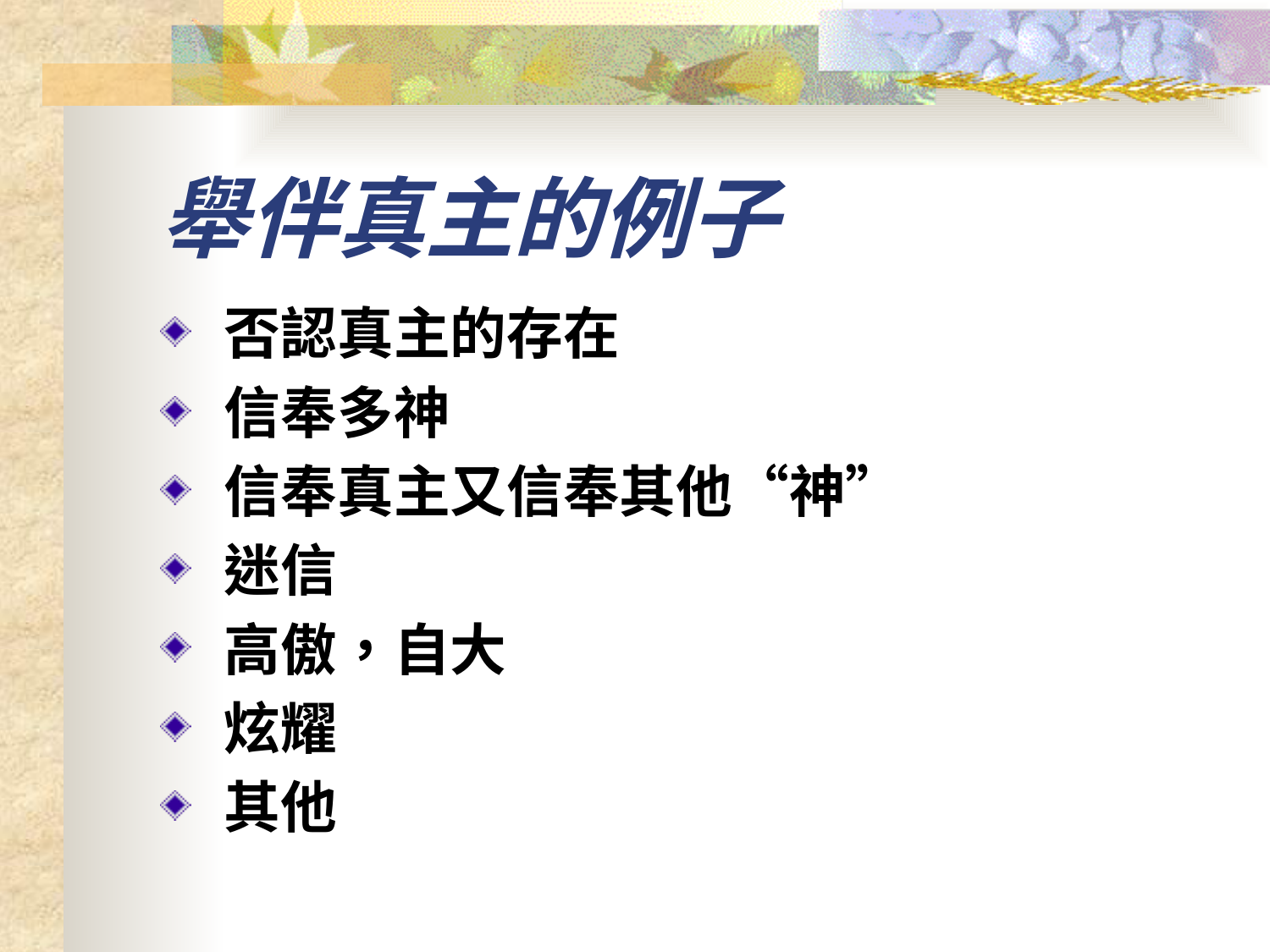

# 舉伴真主的例子
否認真主的存在
信奉多神
信奉真主又信奉其他“神”
迷信
高傲，自大
炫耀
其他